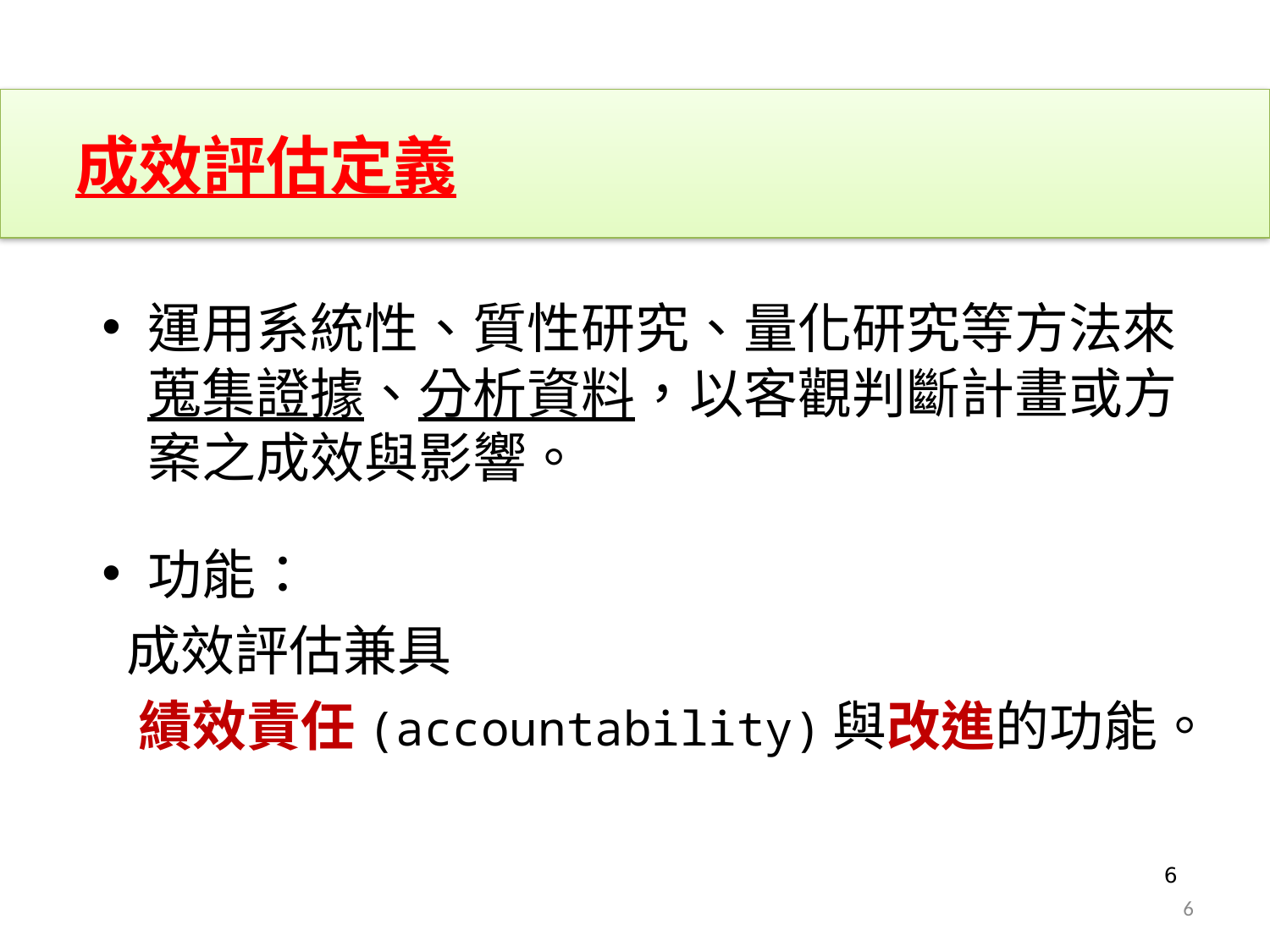

成效評估定義
運用系統性、質性研究、量化研究等方法來蒐集證據、分析資料，以客觀判斷計畫或方案之成效與影響。
功能：
 成效評估兼具
  績效責任(accountability)與改進的功能。

6
6